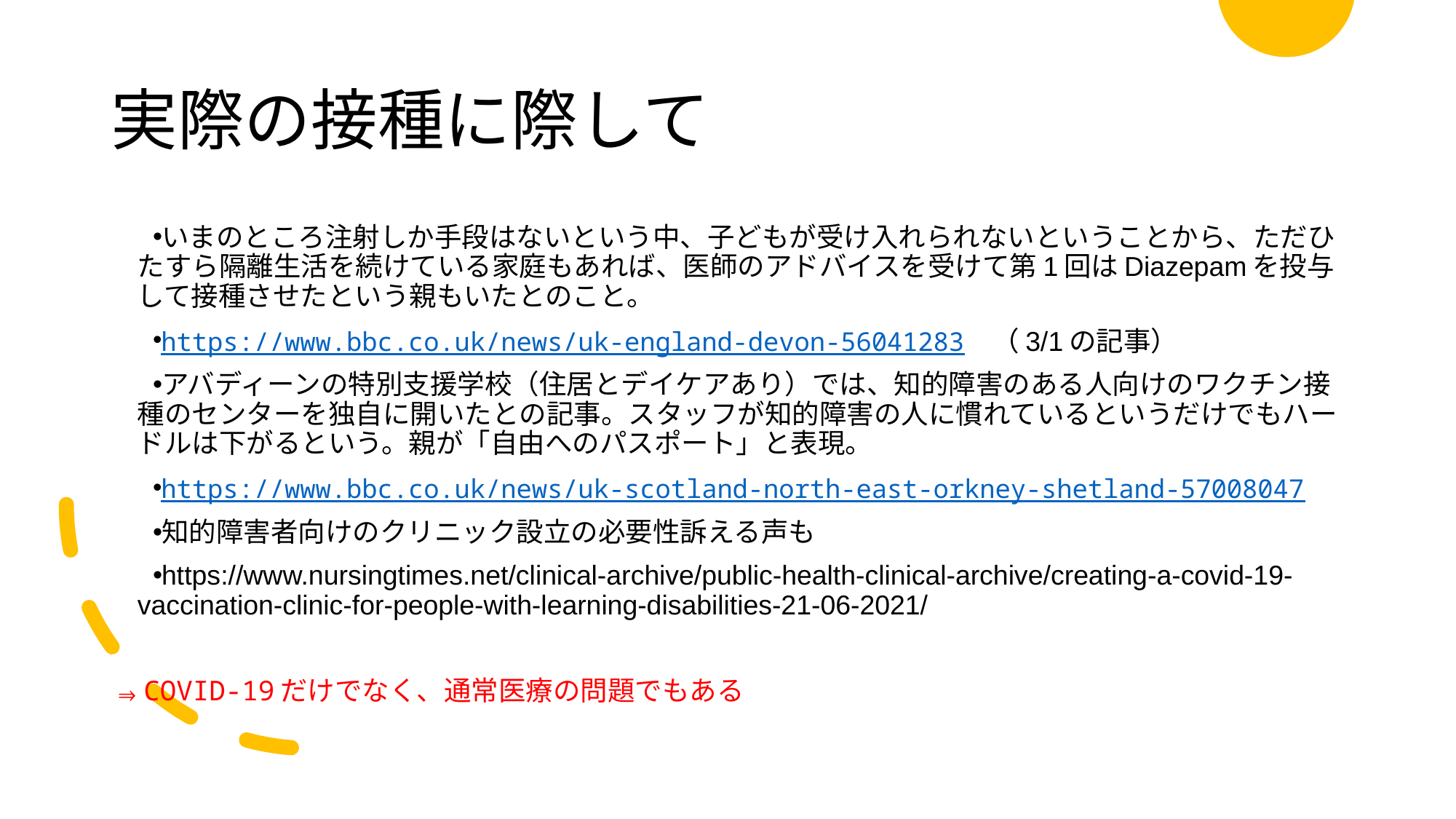

# 実際の接種に際して
いまのところ注射しか手段はないという中、子どもが受け入れられないということから、ただひたすら隔離生活を続けている家庭もあれば、医師のアドバイスを受けて第1回はDiazepamを投与して接種させたという親もいたとのこと。
https://www.bbc.co.uk/news/uk-england-devon-56041283　（3/1の記事）
アバディーンの特別支援学校（住居とデイケアあり）では、知的障害のある人向けのワクチン接種のセンターを独自に開いたとの記事。スタッフが知的障害の人に慣れているというだけでもハードルは下がるという。親が「自由へのパスポート」と表現。
https://www.bbc.co.uk/news/uk-scotland-north-east-orkney-shetland-57008047
知的障害者向けのクリニック設立の必要性訴える声も
https://www.nursingtimes.net/clinical-archive/public-health-clinical-archive/creating-a-covid-19-vaccination-clinic-for-people-with-learning-disabilities-21-06-2021/

⇒COVID-19だけでなく、通常医療の問題でもある